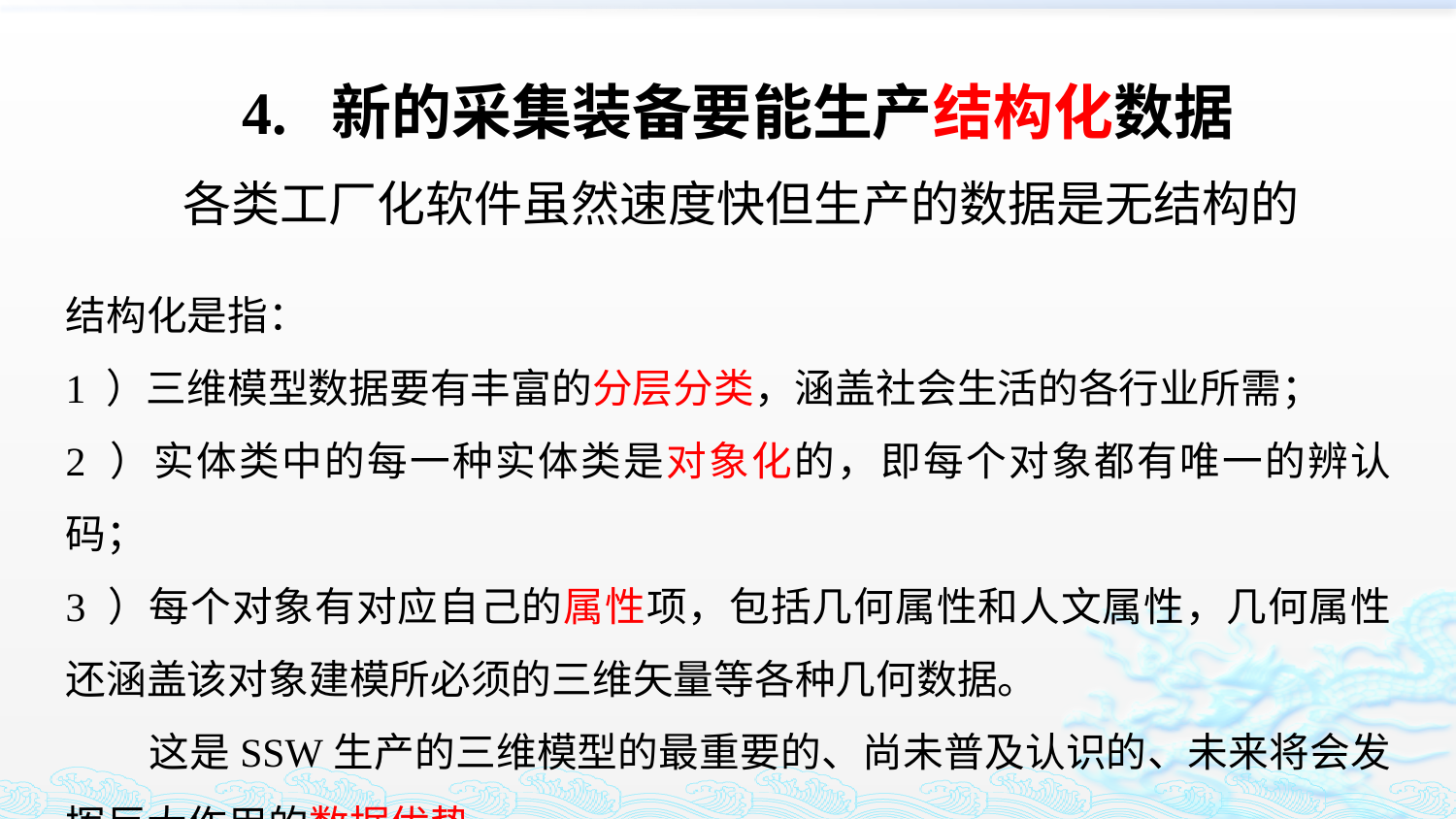

4.  新的采集装备要能生产结构化数据
各类工厂化软件虽然速度快但生产的数据是无结构的
结构化是指：
1 ）三维模型数据要有丰富的分层分类，涵盖社会生活的各行业所需；
2 ）实体类中的每一种实体类是对象化的，即每个对象都有唯一的辨认码；
3 ）每个对象有对应自己的属性项，包括几何属性和人文属性，几何属性还涵盖该对象建模所必须的三维矢量等各种几何数据。
        这是SSW生产的三维模型的最重要的、尚未普及认识的、未来将会发挥巨大作用的数据优势。